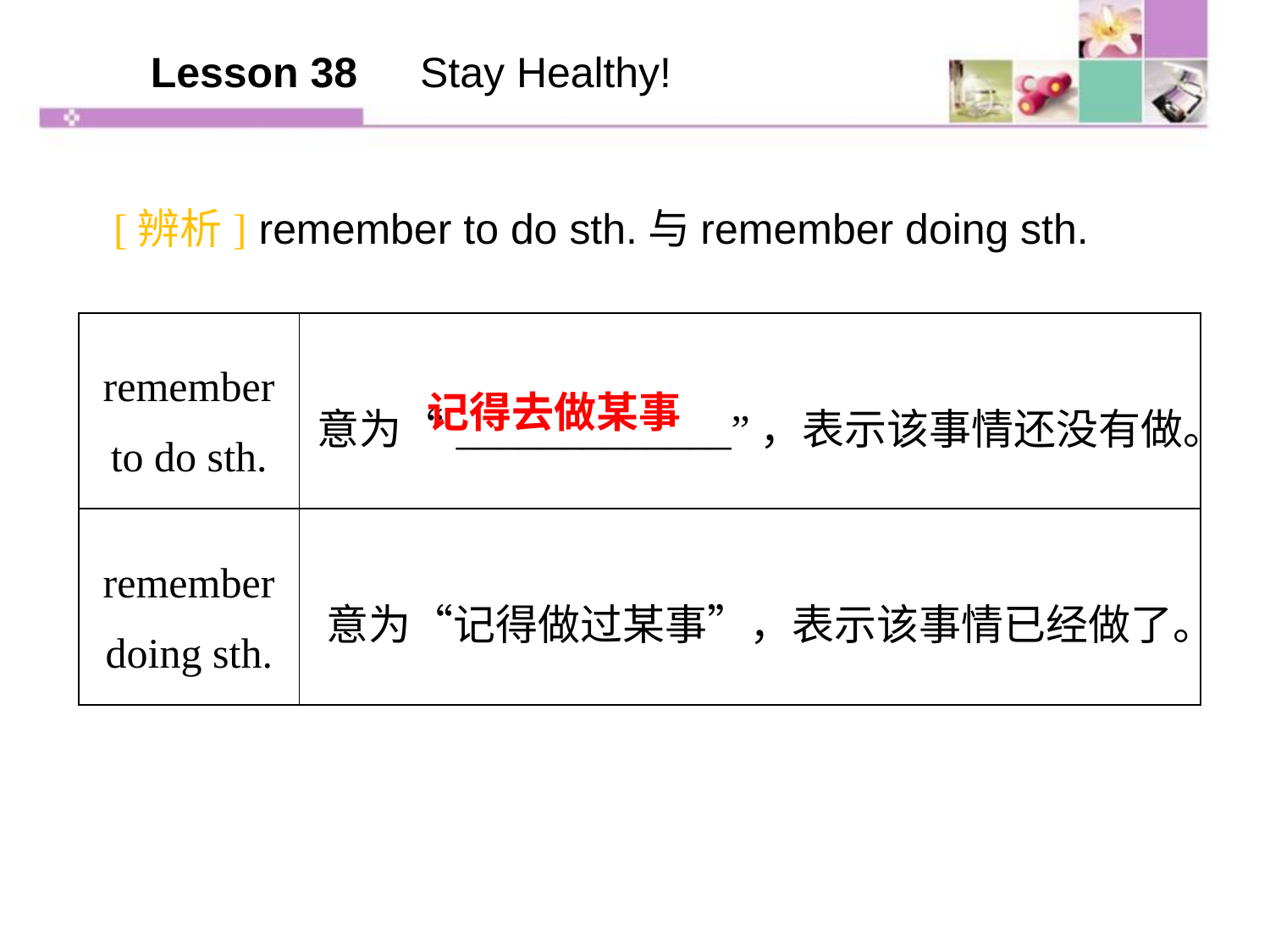

Lesson 38　Stay Healthy!
[辨析] remember to do sth.与remember doing sth.
| remember to do sth. | 意为“\_\_\_\_\_\_\_\_\_\_\_\_\_”，表示该事情还没有做。 |
| --- | --- |
| remember doing sth. | 意为“记得做过某事”，表示该事情已经做了。 |
记得去做某事